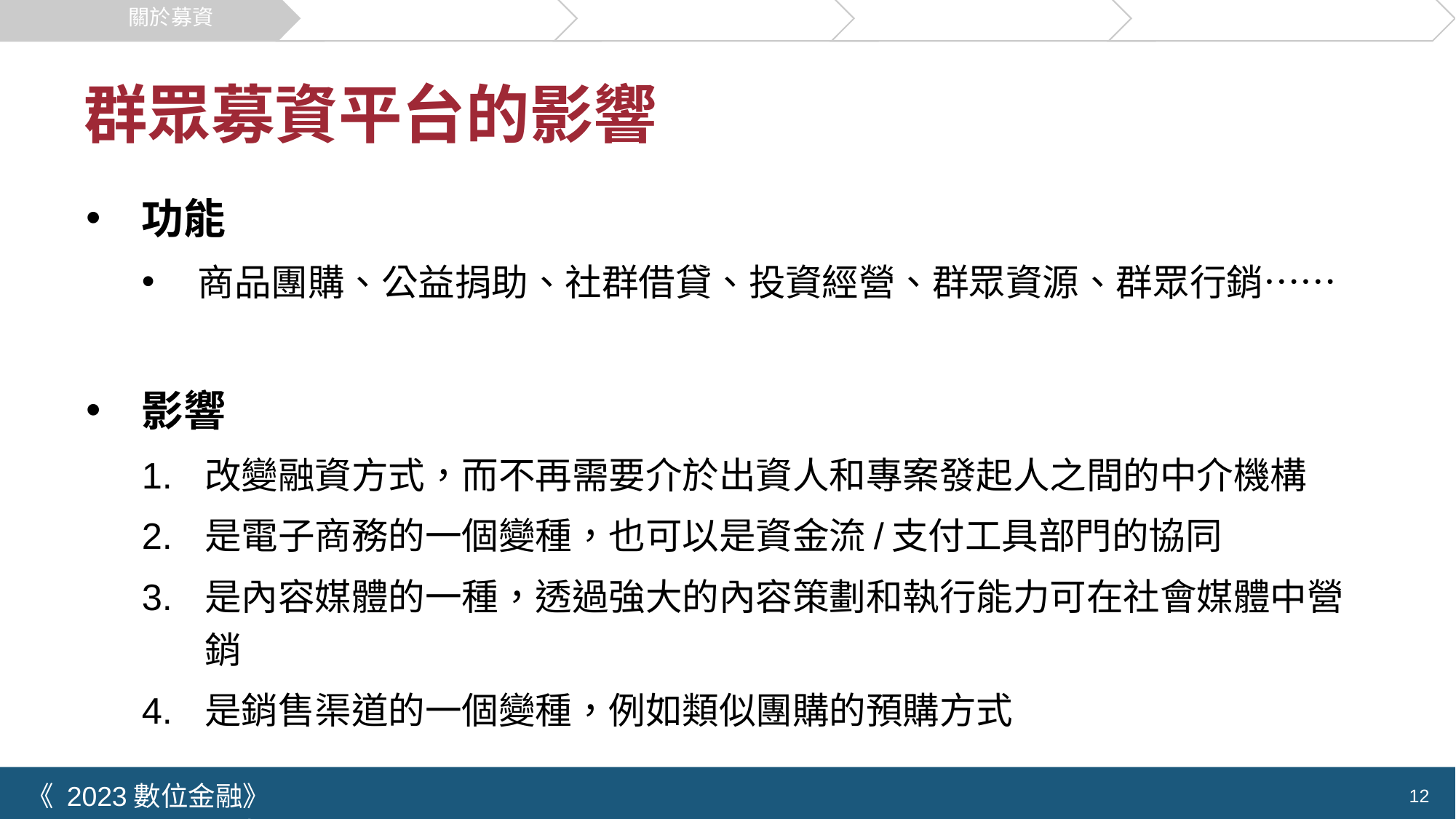

關於募資

群眾募資流程

創新模式

市場與案例

機會與挑戰
# 群眾募資平台的影響
功能
商品團購、公益捐助、社群借貸、投資經營、群眾資源、群眾行銷……

影響
改變融資方式，而不再需要介於出資人和專案發起人之間的中介機構
是電子商務的一個變種，也可以是資金流/支付工具部門的協同
是內容媒體的一種，透過強大的內容策劃和執行能力可在社會媒體中營銷
是銷售渠道的一個變種，例如類似團購的預購方式
《 2023數位金融》                                                                                                                                             	NYCU.IIM.IEBI Lab
12